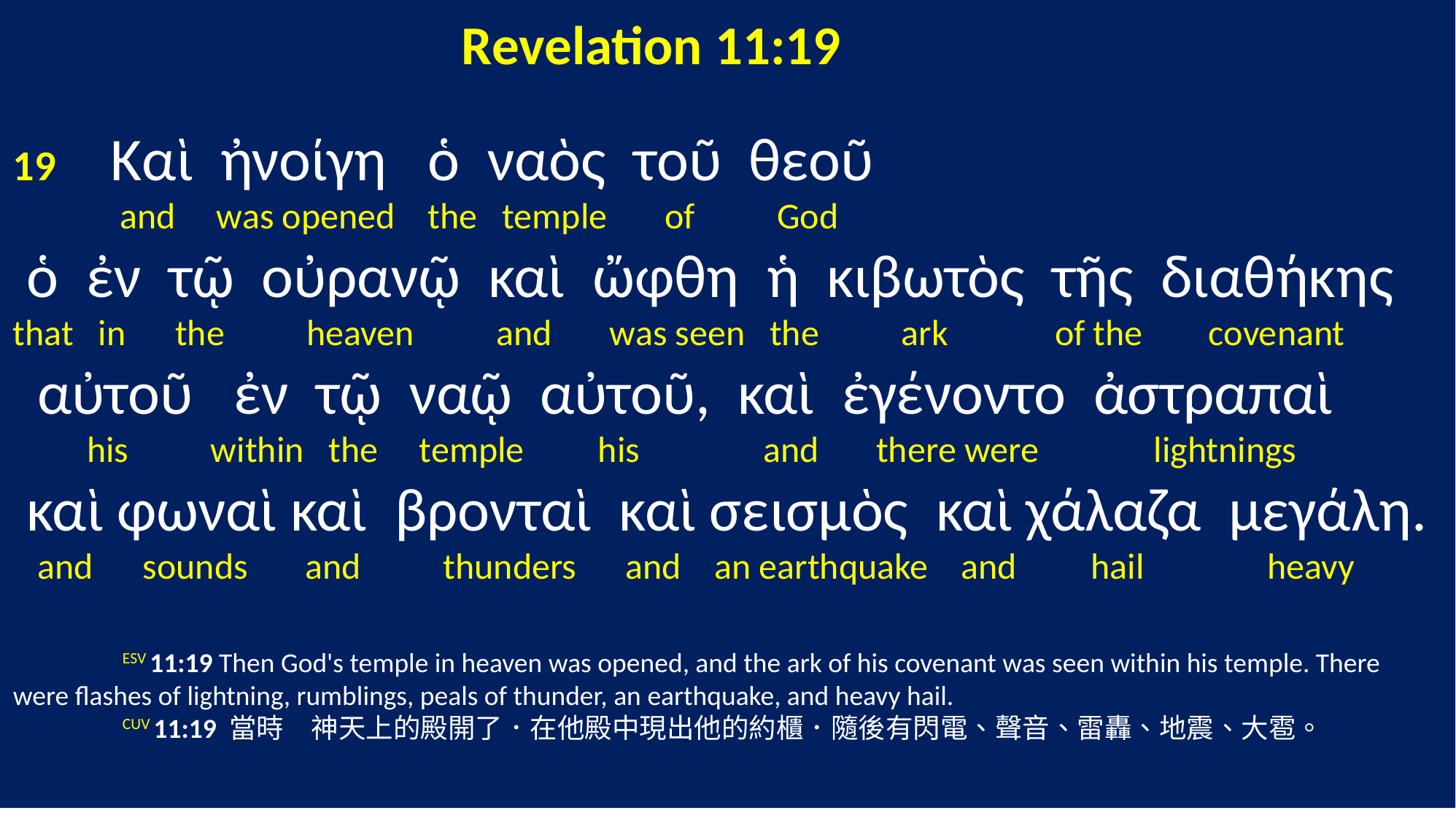

Revelation 11:19

19     Καὶ  ἠνοίγη   ὁ  ναὸς  τοῦ  θεοῦ
             and     was opened    the   temple       of          God
 ὁ  ἐν  τῷ  οὐρανῷ  καὶ  ὤφθη  ἡ  κιβωτὸς  τῆς  διαθήκης
that   in      the          heaven          and       was seen   the          ark             of the        covenant
  αὐτοῦ   ἐν  τῷ  ναῷ  αὐτοῦ,  καὶ  ἐγένοντο  ἀστραπαὶ
         his          within   the     temple         his               and       there were              lightnings
 καὶ φωναὶ καὶ  βρονταὶ  καὶ σεισμὸς  καὶ χάλαζα  μεγάλη.
   and      sounds       and          thunders      and    an earthquake    and         hail               heavy

	ESV 11:19 Then God's temple in heaven was opened, and the ark of his covenant was seen within his temple. There were flashes of lightning, rumblings, peals of thunder, an earthquake, and heavy hail.
	CUV 11:19 當時　神天上的殿開了．在他殿中現出他的約櫃．隨後有閃電、聲音、雷轟、地震、大雹。